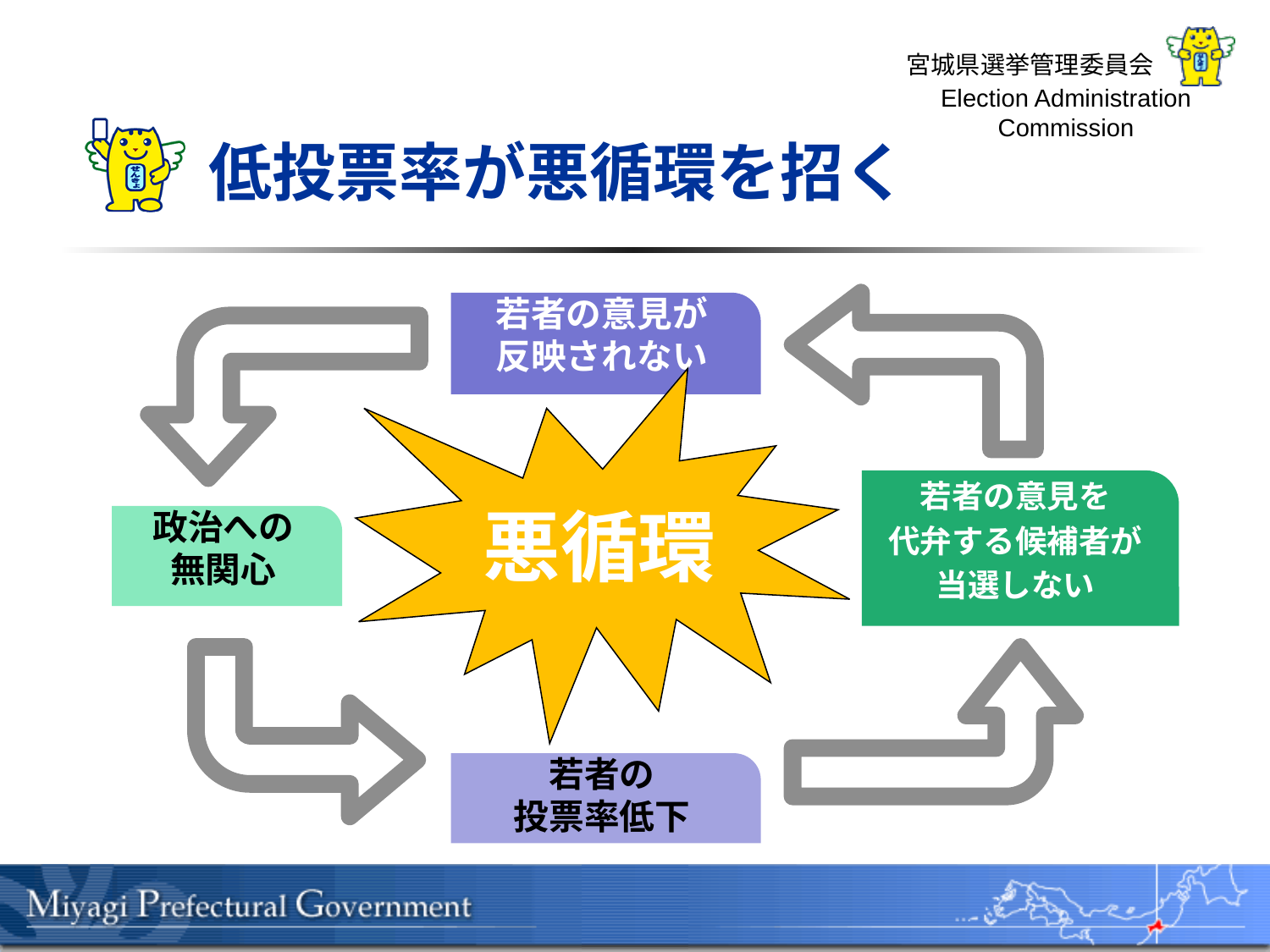

低投票率が悪循環を招く

若者の意見が
反映されない

悪循環
若者の意見を
代弁する候補者が
当選しない
政治への
無関心

若者の
投票率低下